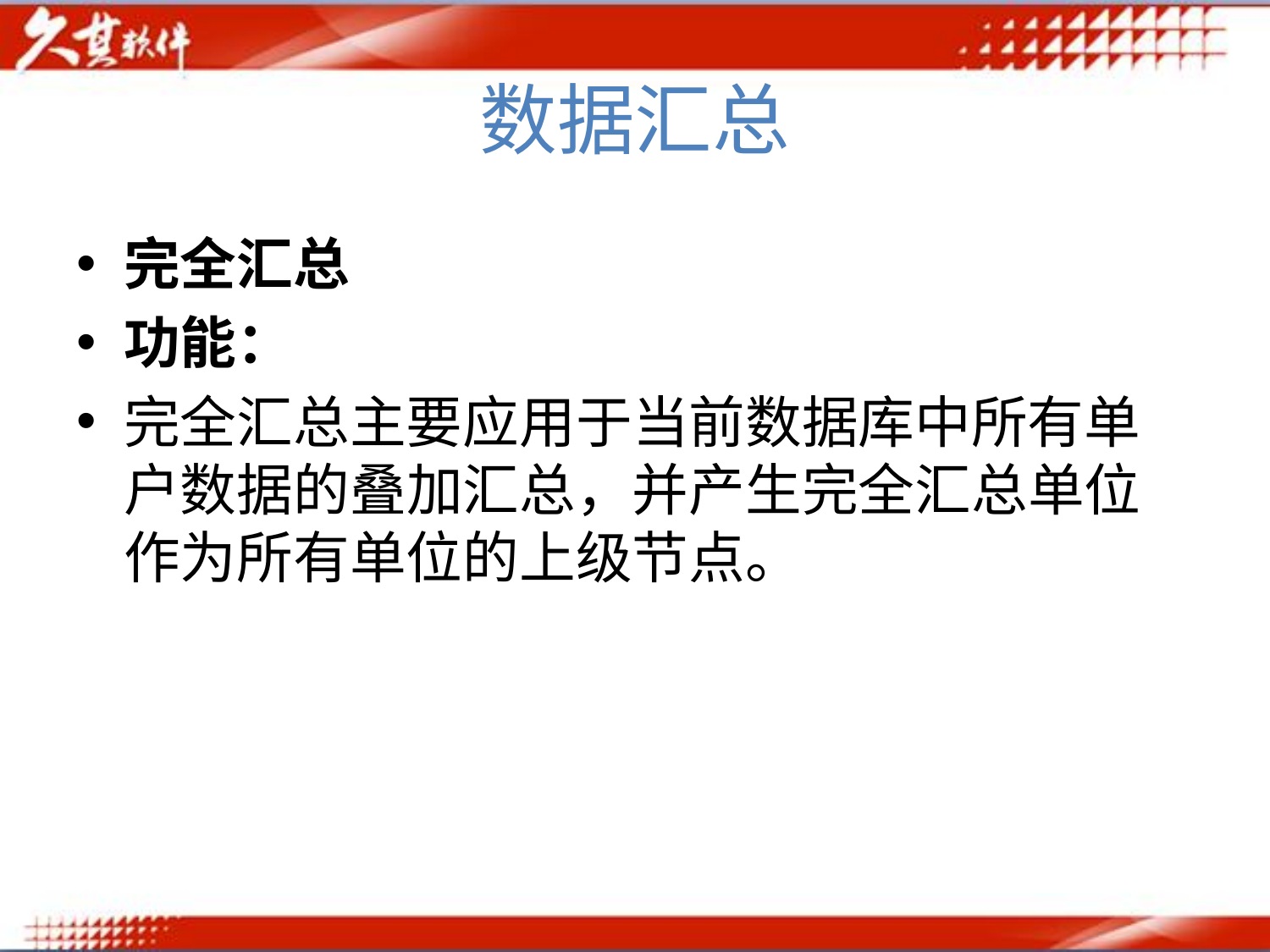

# 数据汇总
完全汇总
功能：
完全汇总主要应用于当前数据库中所有单户数据的叠加汇总，并产生完全汇总单位作为所有单位的上级节点。